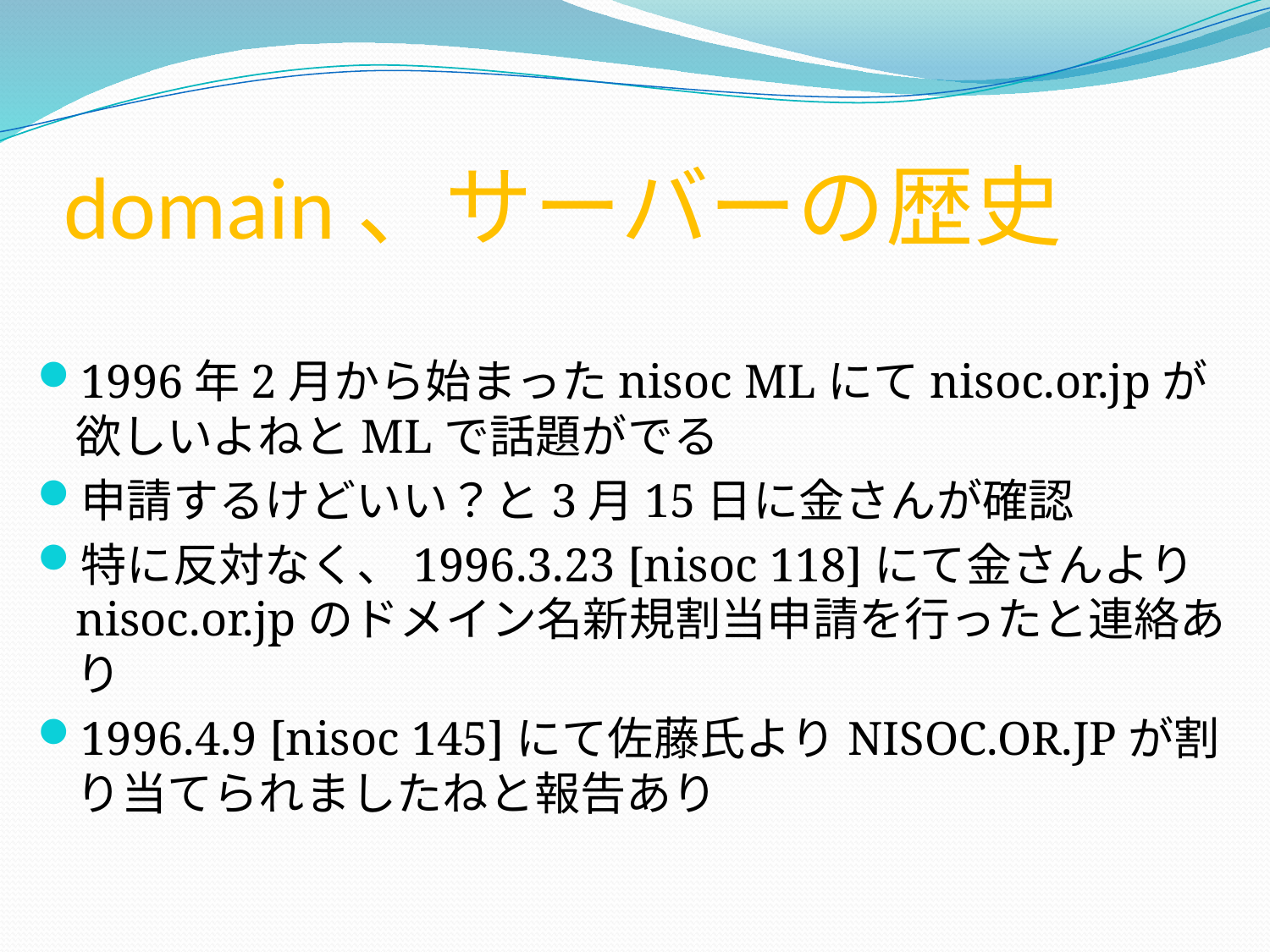

# domain、サーバーの歴史
1996年2月から始まったnisoc MLにてnisoc.or.jpが欲しいよねとMLで話題がでる
申請するけどいい？と3月15日に金さんが確認
特に反対なく、1996.3.23 [nisoc 118]にて金さんよりnisoc.or.jpのドメイン名新規割当申請を行ったと連絡あり
1996.4.9 [nisoc 145]にて佐藤氏よりNISOC.OR.JPが割り当てられましたねと報告あり